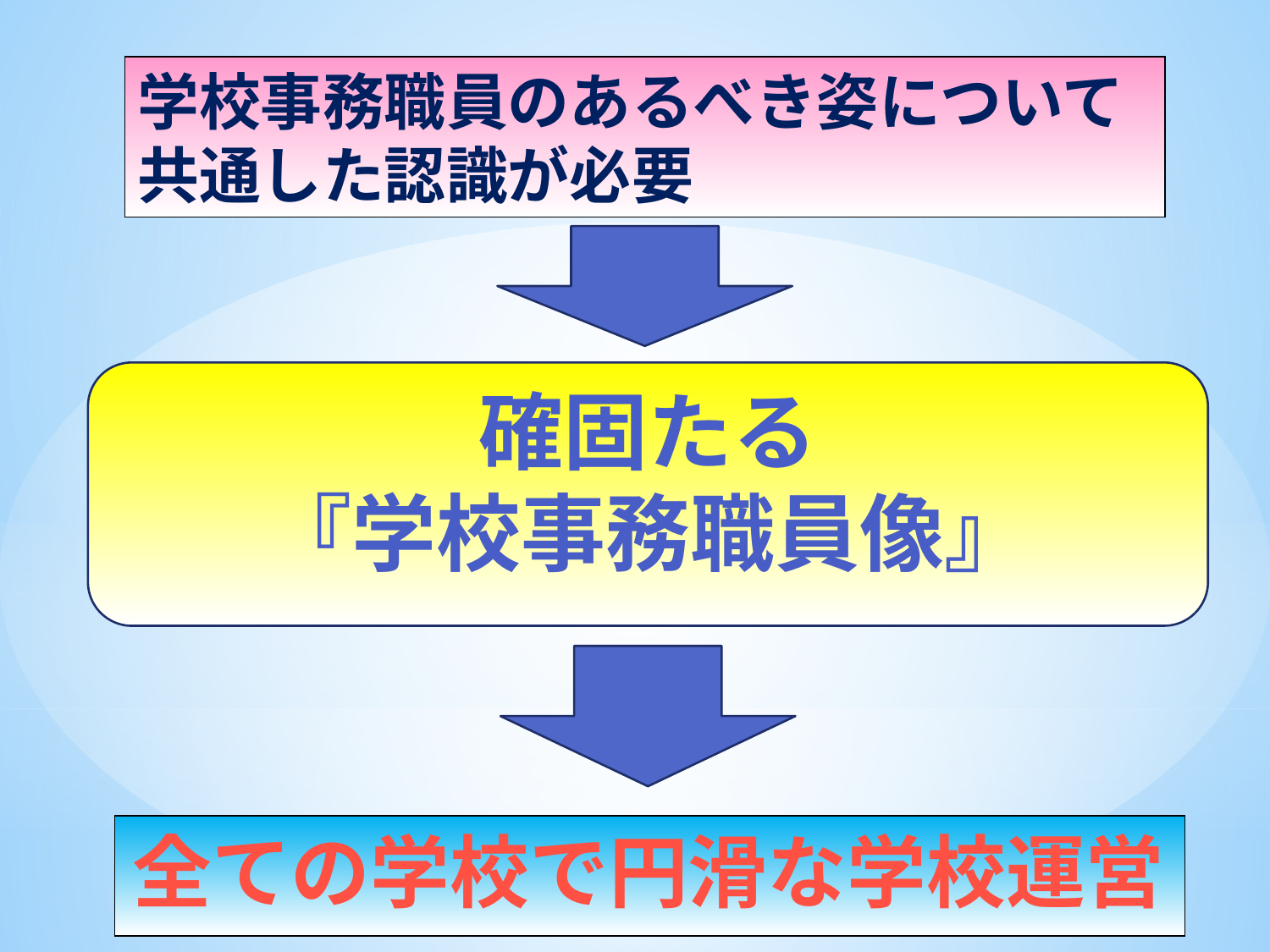

学校事務職員のあるべき姿について
共通した認識が必要

確固たる
『学校事務職員像』

全ての学校で円滑な学校運営